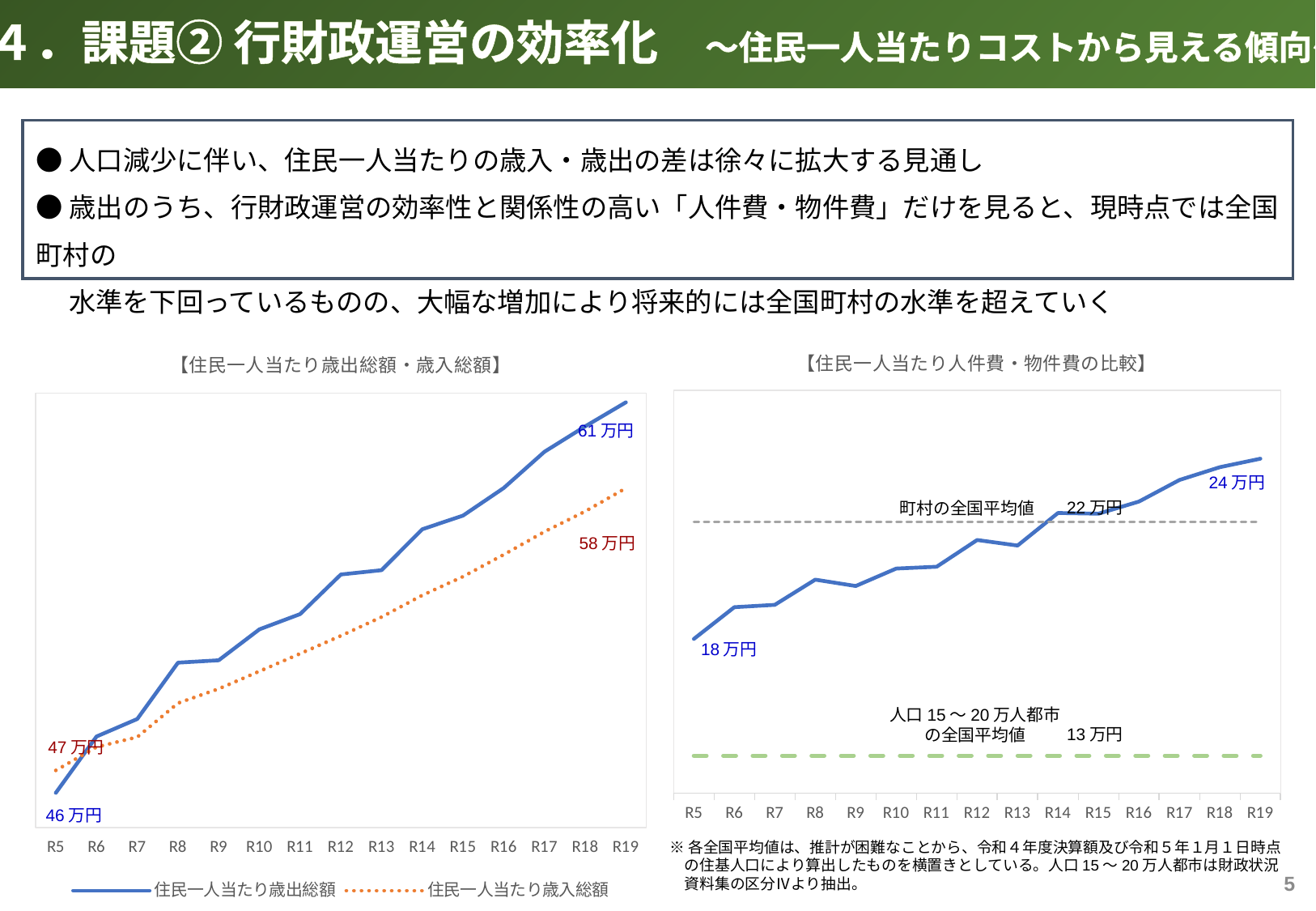

４．課題② 行財政運営の効率化　～住民一人当たりコストから見える傾向～

●人口減少に伴い、住民一人当たりの歳入・歳出の差は徐々に拡大する見通し
●歳出のうち、行財政運営の効率性と関係性の高い「人件費・物件費」だけを見ると、現時点では全国町村の
　 水準を下回っているものの、大幅な増加により将来的には全国町村の水準を超えていく

### Chart: 【住民一人当たり歳出総額・歳入総額】

| Category | 住民一人当たり歳出総額 | 住民一人当たり歳入総額 |
|---|---|---|
| R5 | 462.819750148721 | 471.08202789344966 |
| R6 | 483.568703567365 | 479.6867679539522 |
| R7 | 490.000677920141 | 483.3570605382686 |
| R8 | 510.74641214035563 | 495.8456362013321 |
| R9 | 511.61819952692366 | 501.11312091275914 |
| R10 | 523.0107830009161 | 507.57629149341045 |
| R11 | 528.6428571428572 | 514.0714285714287 |
| R12 | 543.2232841007819 | 520.6342311033884 |
| R13 | 544.8133999412283 | 527.5492212753453 |
| R14 | 559.8717566358486 | 535.5651655234118 |
| R15 | 564.8982063119655 | 542.420343600999 |
| R16 | 575.0403442711136 | 550.5263966802428 |
| R17 | 588.3867946616717 | 558.9635526418482 |
| R18 | 597.734832884524 | 566.450182163789 |
| R19 | 606.59429030961 | 574.9899477281866 |

### Chart: 【住民一人当たり人件費・物件費の比較】

| Category |  |  |  |
|---|---|---|---|
| R5 | 177.40762773481396 | 134.0 | 221.0 |
| R6 | 189.21089619168728 | 134.0 | 221.0 |
| R7 | 190.08880753847197 | 134.0 | 221.0 |
| R8 | 199.47812950628304 | 134.0 | 221.0 |
| R9 | 197.09197161541672 | 134.0 | 221.0 |
| R10 | 203.60842906476847 | 134.0 | 221.0 |
| R11 | 204.2857142857143 | 134.0 | 221.0 |
| R12 | 214.2339994207935 | 134.0 | 221.0 |
| R13 | 212.1657361151925 | 134.0 | 221.0 |
| R14 | 224.27676707426187 | 134.0 | 221.0 |
| R15 | 224.0217967153561 | 134.0 | 221.0 |
| R16 | 228.54069007915163 | 134.0 | 221.0 |
| R17 | 236.55662218059783 | 134.0 | 221.0 |
| R18 | 241.3274196103279 | 134.0 | 221.0 |
| R19 | 244.4712505026136 | 134.0 | 221.0 |
61万円
24万円
22万円
町村の全国平均値
58万円
18万円
人口15～20万人都市
の全国平均値
13万円
47万円
46万円
※各全国平均値は、推計が困難なことから、令和４年度決算額及び令和５年１月１日時点
　の住基人口により算出したものを横置きとしている。人口15～20万人都市は財政状況
　資料集の区分Ⅳより抽出。
5